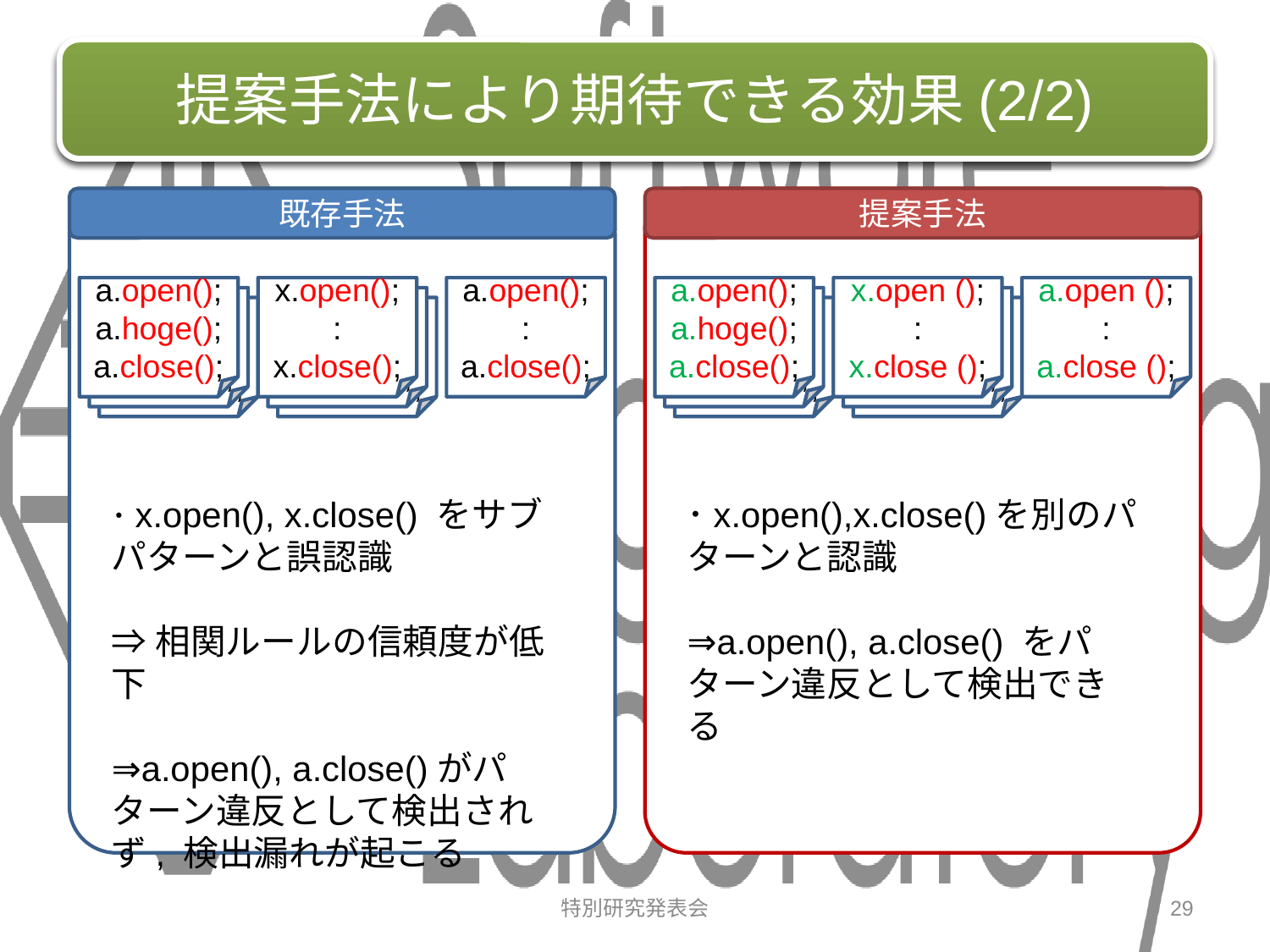

# 提案手法により期待できる効果(2/2)

既存手法

提案手法
a.open();
a.hoge();
a.close();
x.open();
:
x.close();
a.open();
:
a.close();
a.open();
a.hoge();
a.close();
x.open ();
:
x.close ();
a.open ();
:
a.close ();
a.open();
:
a.close();
a.open();
:
a.close();
a.open();
:
a.close();
a.open ();
:
a.close ();
a.open();
:
a.close();
a.open();
:
a.close();
a.open();
:
a.close();
a.open ();
:
a.close ();
･x.open(), x.close() をサブパターンと誤認識

⇒相関ルールの信頼度が低下

⇒a.open(), a.close()がパターン違反として検出されず, 検出漏れが起こる

･x.open(),x.close()を別のパターンと認識

⇒a.open(), a.close() をパターン違反として検出できる

特別研究発表会
29